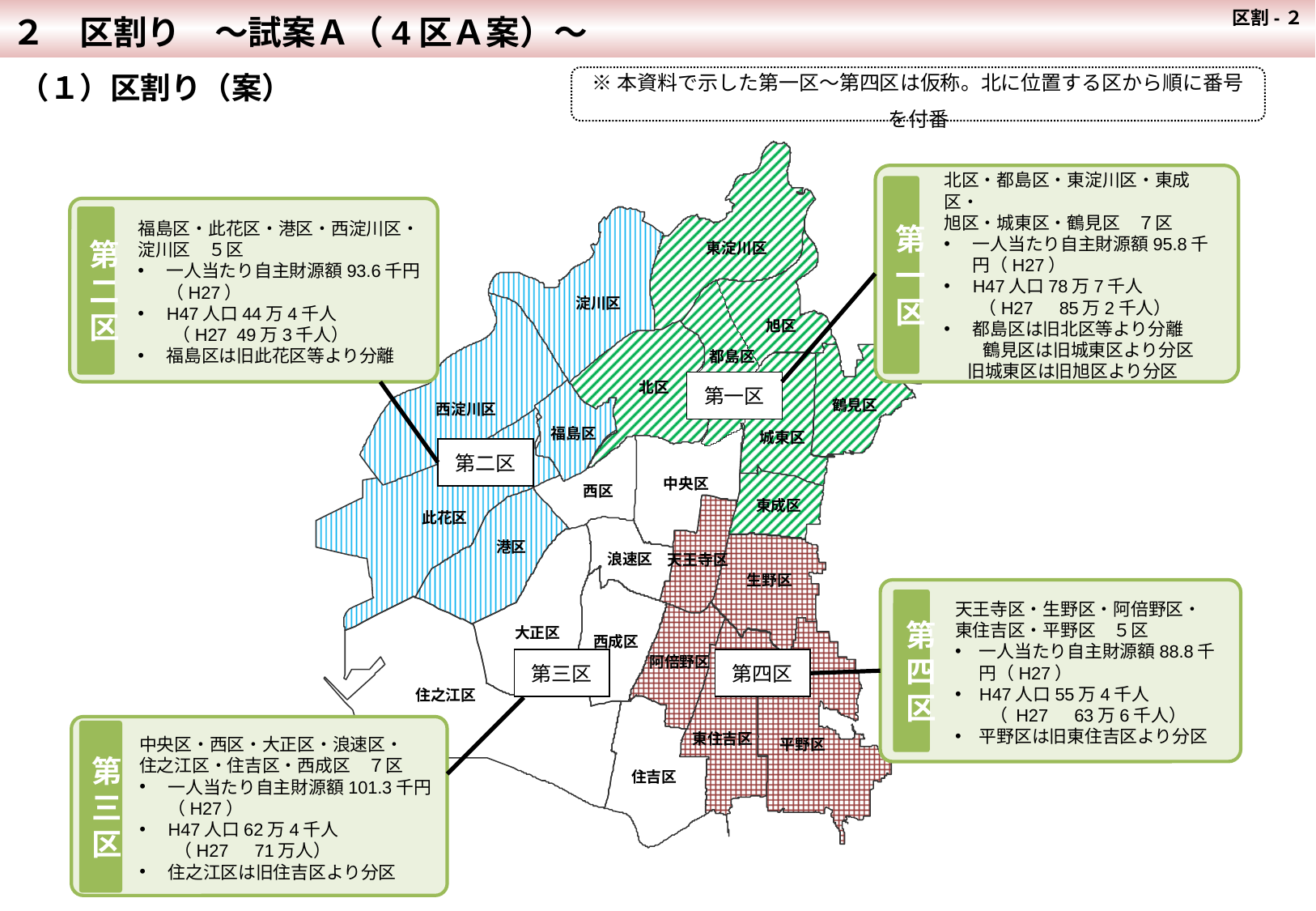

区割-２
２　区割り　～試案Ａ（4区Ａ案）～
（１）区割り（案）
※本資料で示した第一区～第四区は仮称。北に位置する区から順に番号を付番

東淀川区
淀川区
旭区
都島区
北区
鶴見区
西淀川区
福島区
城東区
中央区
西区
東成区
此花区
港区
浪速区
天王寺区
生野区
大正区
西成区
阿倍野区
住之江区
東住吉区
平野区
住吉区
北区・都島区・東淀川区・東成区・
旭区・城東区・鶴見区　７区
一人当たり自主財源額95.8千円（H27）
H47人口78万7千人
　　（H27　85万2千人）
都島区は旧北区等より分離
　　 鶴見区は旧城東区より分区
     旧城東区は旧旭区より分区
第
一区
福島区・此花区・港区・西淀川区・
淀川区　５区
一人当たり自主財源額93.6千円（H27）
H47人口44万4千人
　　（H27  49万3千人）
福島区は旧此花区等より分離
第二区
第一区
第二区
天王寺区・生野区・阿倍野区・
東住吉区・平野区　５区
一人当たり自主財源額88.8千円（H27）
H47人口55万4千人
　　（ H27　63万6千人）
平野区は旧東住吉区より分区
Ｄ
第四区
第三区
第四区
中央区・西区・大正区・浪速区・
住之江区・住吉区・西成区　７区
一人当たり自主財源額101.3千円（H27）
H47人口62万4千人
　　（H27　71万人）
住之江区は旧住吉区より分区
第三区